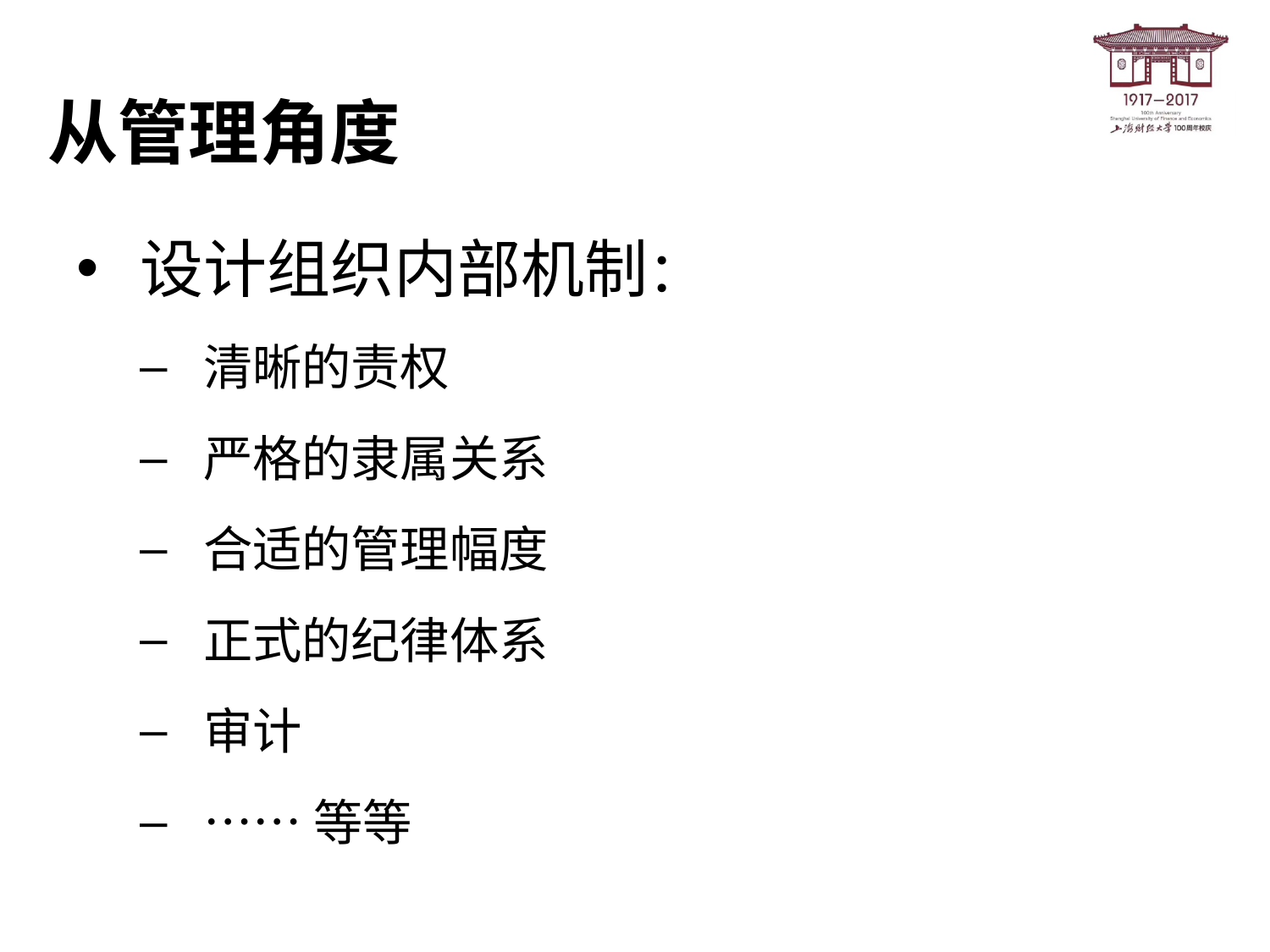

# 从管理角度
设计组织内部机制：
清晰的责权
严格的隶属关系
合适的管理幅度
正式的纪律体系
审计
……等等